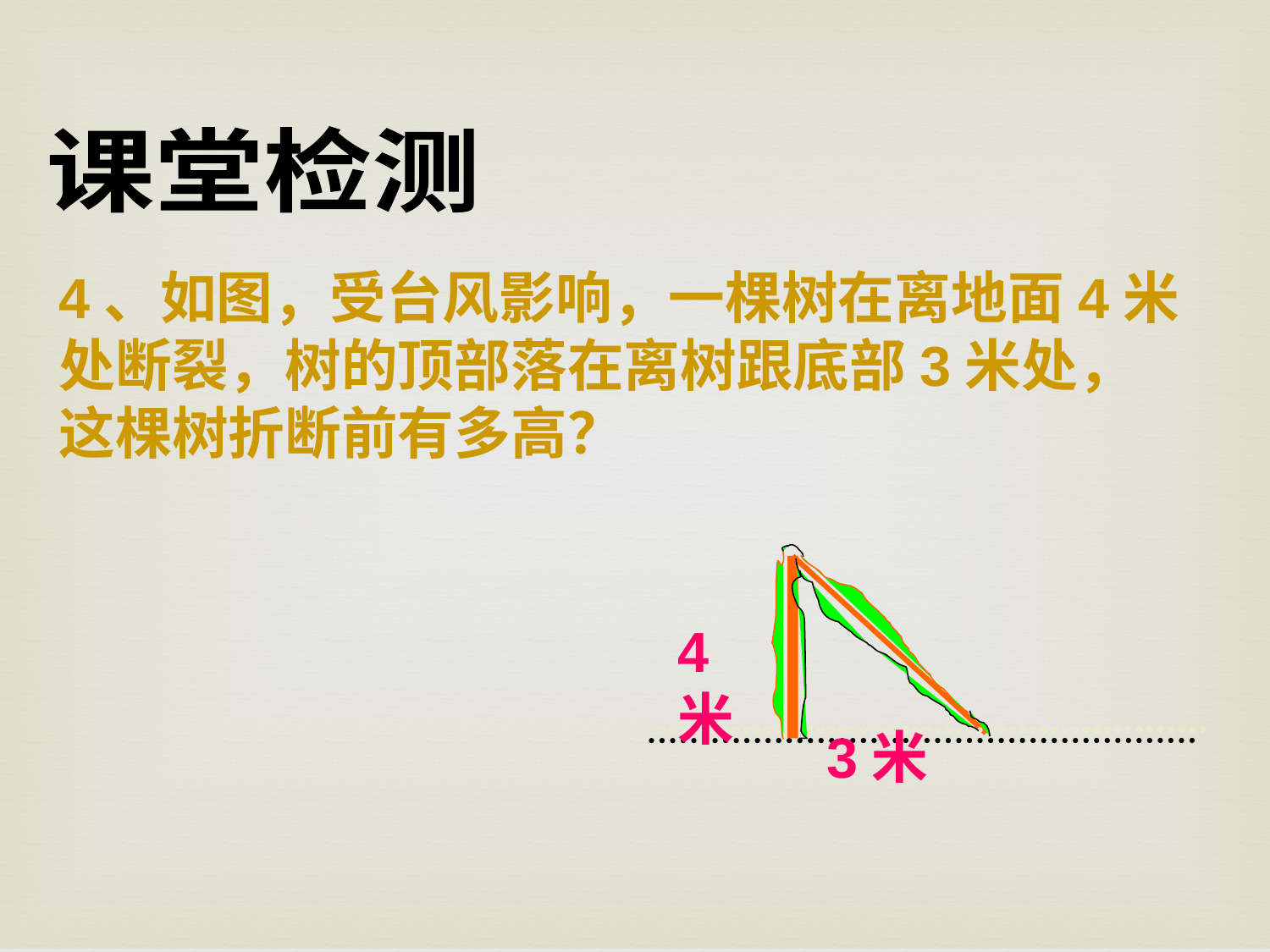

课堂检测
4、如图，受台风影响，一棵树在离地面4米处断裂，树的顶部落在离树跟底部3米处，这棵树折断前有多高？

4米

3米